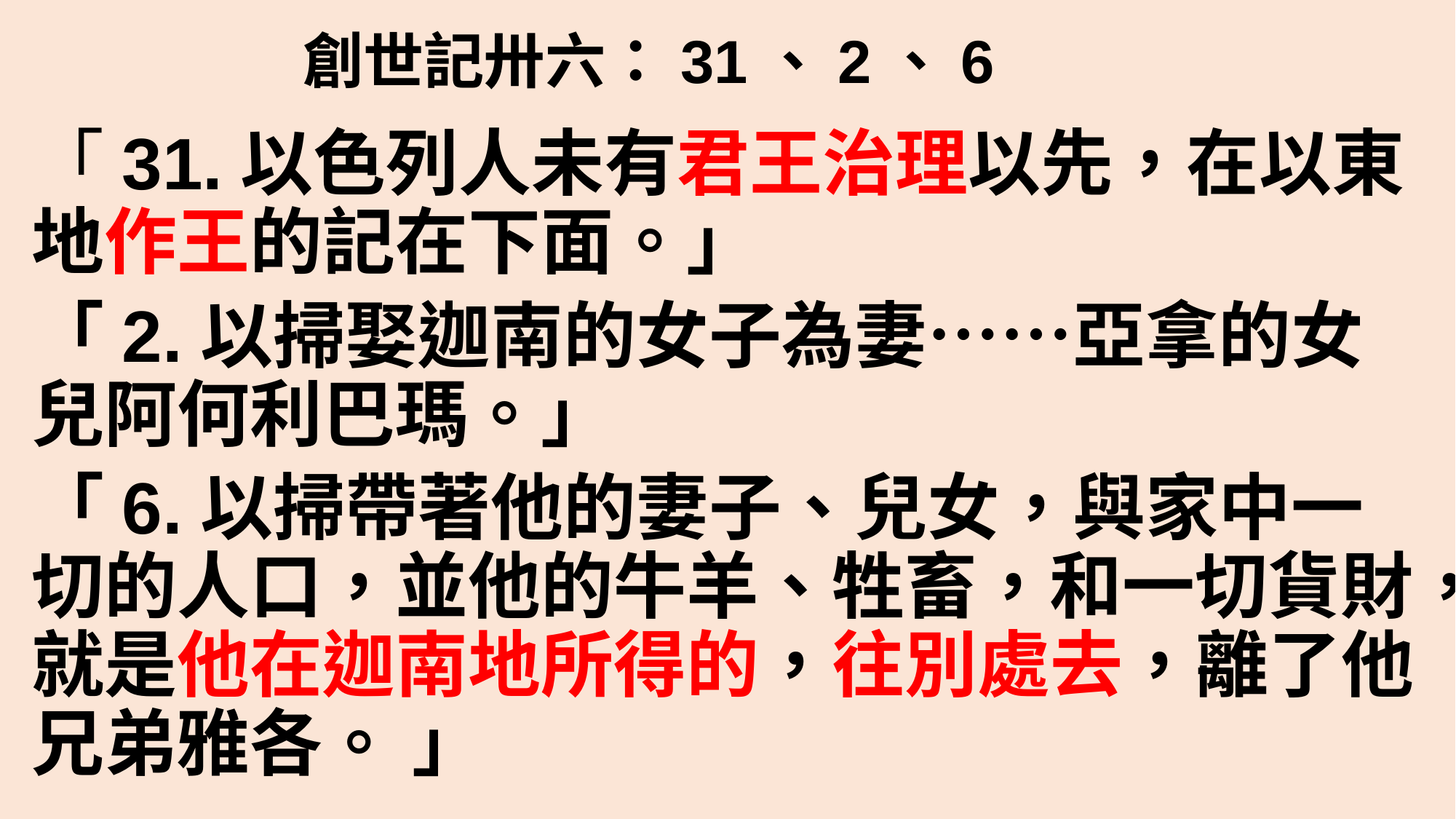

# 創世記卅六：31、2、6
「31.以色列人未有君王治理以先，在以東地作王的記在下面。」
「2.以掃娶迦南的女子為妻……亞拿的女兒阿何利巴瑪。」
「6.以掃帶著他的妻子、兒女，與家中一切的人口，並他的牛羊、牲畜，和一切貨財，就是他在迦南地所得的，往別處去，離了他兄弟雅各。 」